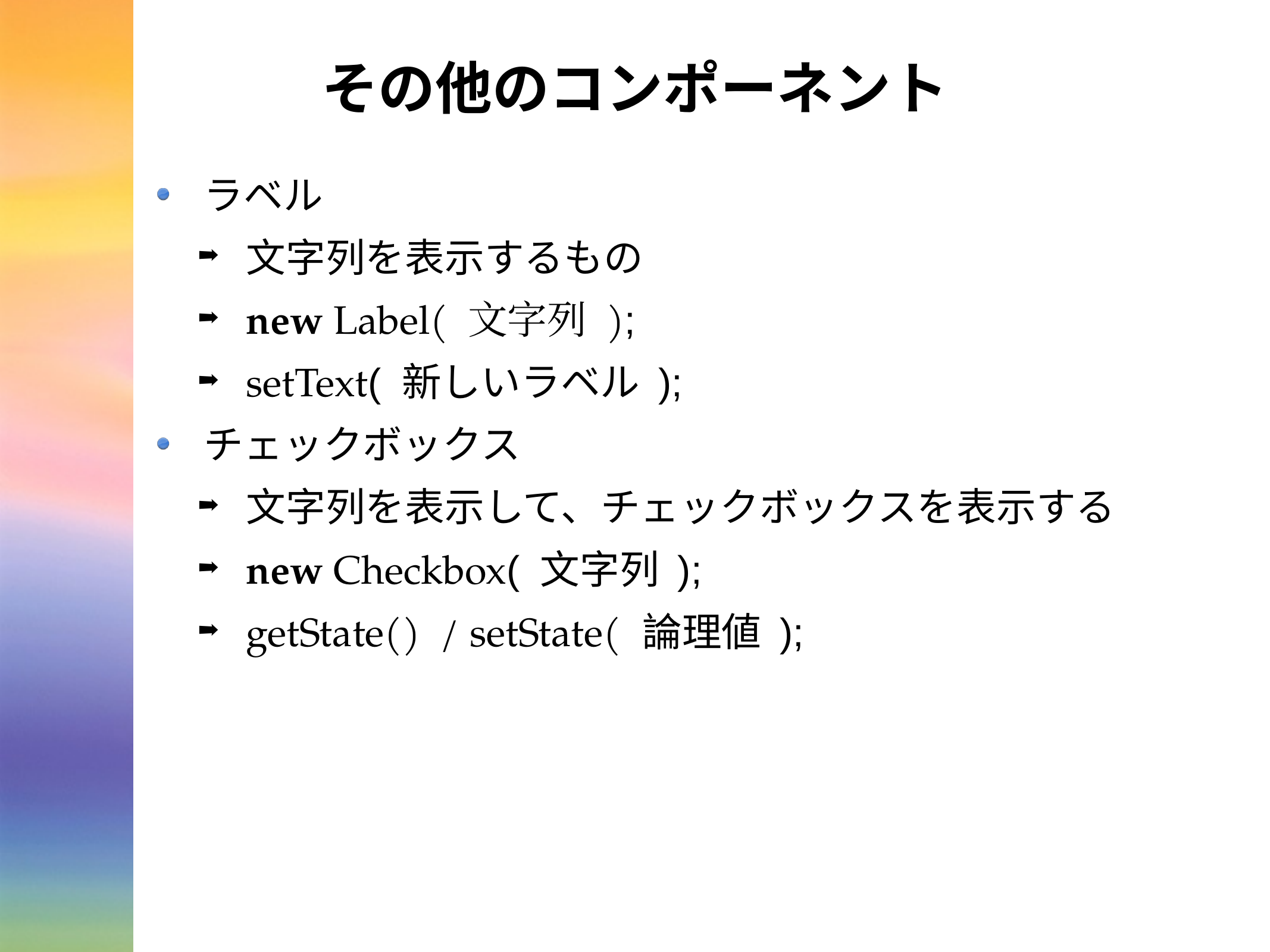

# その他のコンポーネント
ラベル
文字列を表示するもの
new Label( 文字列 );
setText( 新しいラベル );
チェックボックス
文字列を表示して、チェックボックスを表示する
new Checkbox( 文字列 );
getState()  / setState( 論理値 );